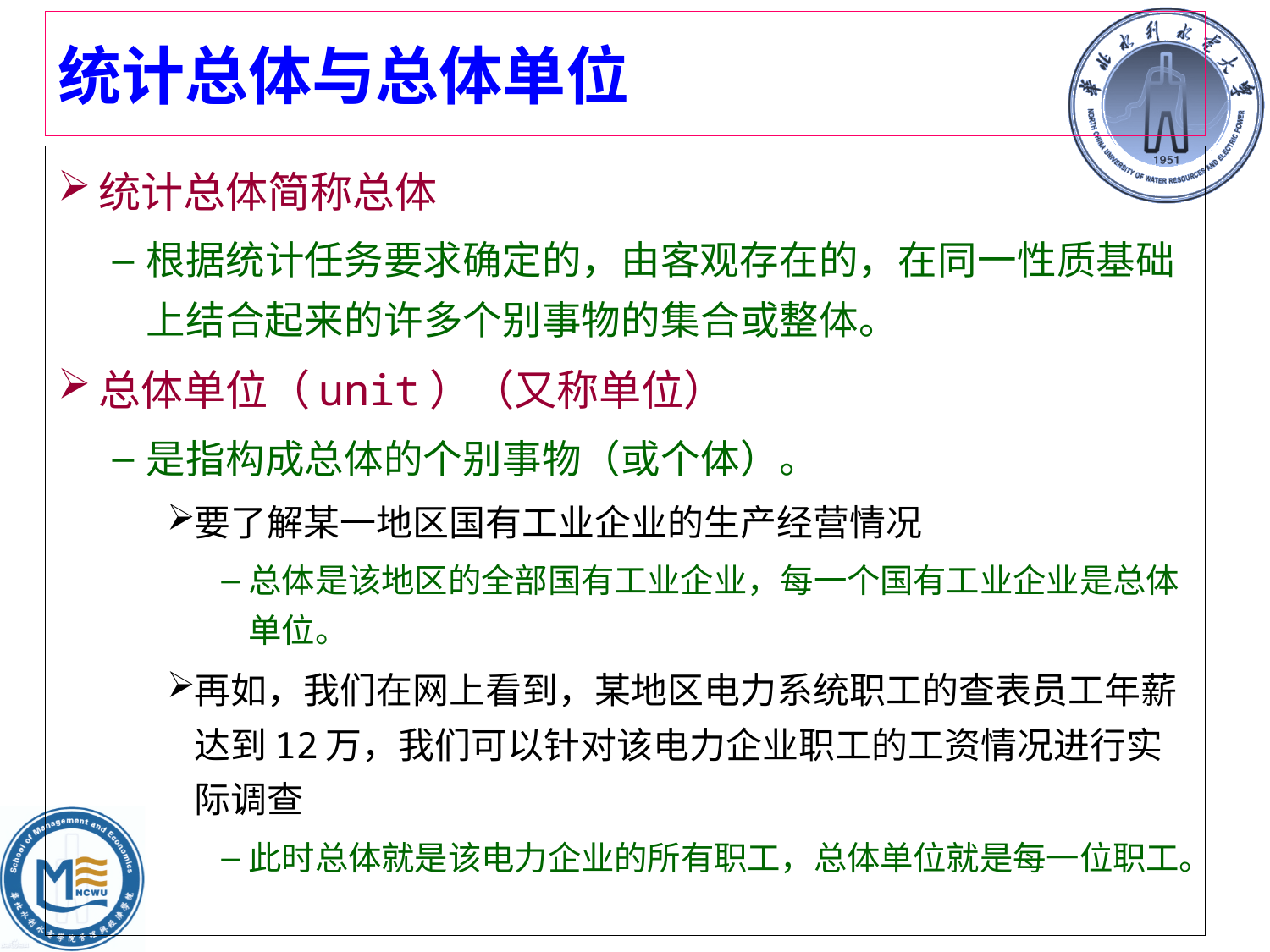

# 统计总体与总体单位
统计总体简称总体
根据统计任务要求确定的，由客观存在的，在同一性质基础上结合起来的许多个别事物的集合或整体。
总体单位（unit）（又称单位）
是指构成总体的个别事物（或个体）。
要了解某一地区国有工业企业的生产经营情况
总体是该地区的全部国有工业企业，每一个国有工业企业是总体单位。
再如，我们在网上看到，某地区电力系统职工的查表员工年薪达到12万，我们可以针对该电力企业职工的工资情况进行实际调查
此时总体就是该电力企业的所有职工，总体单位就是每一位职工。